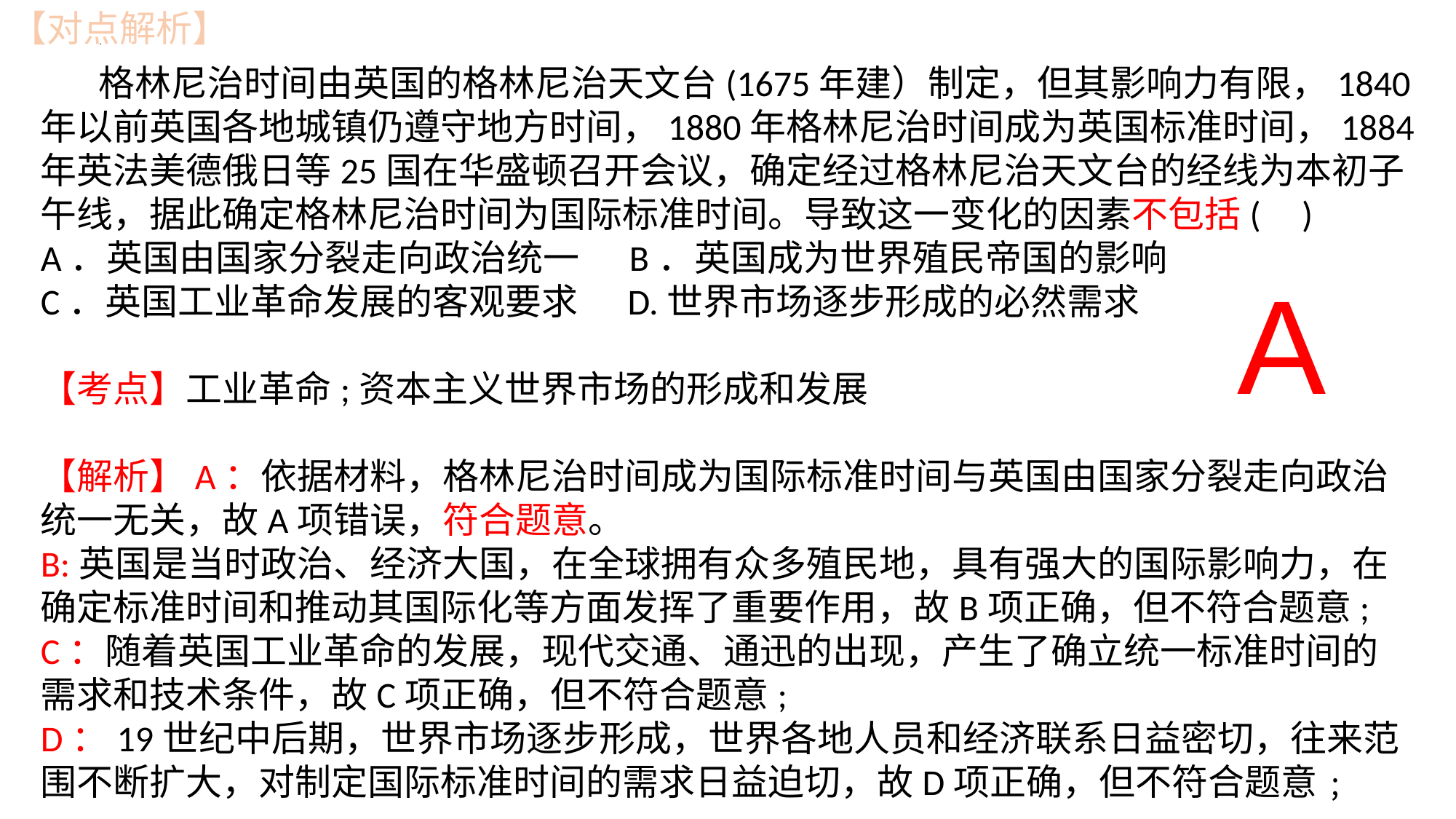

【对点解析】
      格林尼治时间由英国的格林尼治天文台(1675年建）制定，但其影响力有限，1840年以前英国各地城镇仍遵守地方时间，1880年格林尼治时间成为英国标准时间，1884年英法美德俄日等25国在华盛顿召开会议，确定经过格林尼治天文台的经线为本初子午线，据此确定格林尼治时间为国际标准时间。导致这一变化的因素不包括(     )
A．英国由国家分裂走向政治统一     B．英国成为世界殖民帝国的影响
C．英国工业革命发展的客观要求     D.世界市场逐步形成的必然需求

【考点】工业革命;资本主义世界市场的形成和发展

【解析】A：依据材料，格林尼治时间成为国际标准时间与英国由国家分裂走向政治统一无关，故A项错误，符合题意。
B:英国是当时政治、经济大国，在全球拥有众多殖民地，具有强大的国际影响力，在确定标准时间和推动其国际化等方面发挥了重要作用，故B项正确，但不符合题意;
C：随着英国工业革命的发展，现代交通、通迅的出现，产生了确立统一标准时间的需求和技术条件，故C项正确，但不符合题意;
D：19世纪中后期，世界市场逐步形成，世界各地人员和经济联系日益密切，往来范围不断扩大，对制定国际标准时间的需求日益迫切，故D项正确，但不符合题意﹔
A